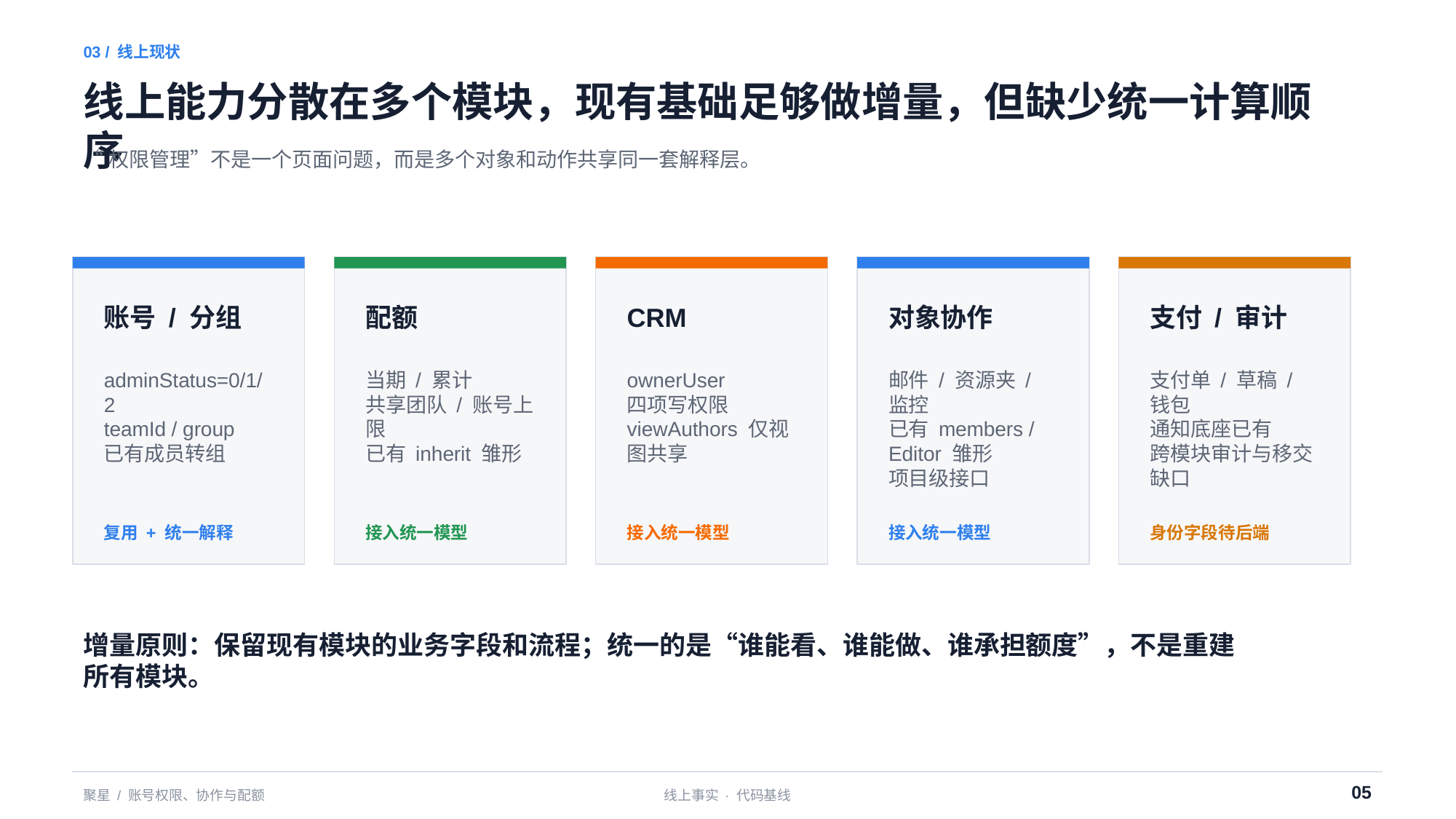

03 / 线上现状
线上能力分散在多个模块，现有基础足够做增量，但缺少统一计算顺序
“权限管理”不是一个页面问题，而是多个对象和动作共享同一套解释层。

账号 / 分组
配额
CRM
对象协作
支付 / 审计
adminStatus=0/1/2
teamId / group
已有成员转组
当期 / 累计
共享团队 / 账号上限
已有 inherit 雏形
ownerUser
四项写权限
viewAuthors 仅视图共享
邮件 / 资源夹 / 监控
已有 members / Editor 雏形
项目级接口
支付单 / 草稿 / 钱包
通知底座已有
跨模块审计与移交缺口
复用 + 统一解释
接入统一模型
接入统一模型
接入统一模型
身份字段待后端
增量原则：保留现有模块的业务字段和流程；统一的是“谁能看、谁能做、谁承担额度”，不是重建所有模块。

05
聚星 / 账号权限、协作与配额
线上事实 · 代码基线